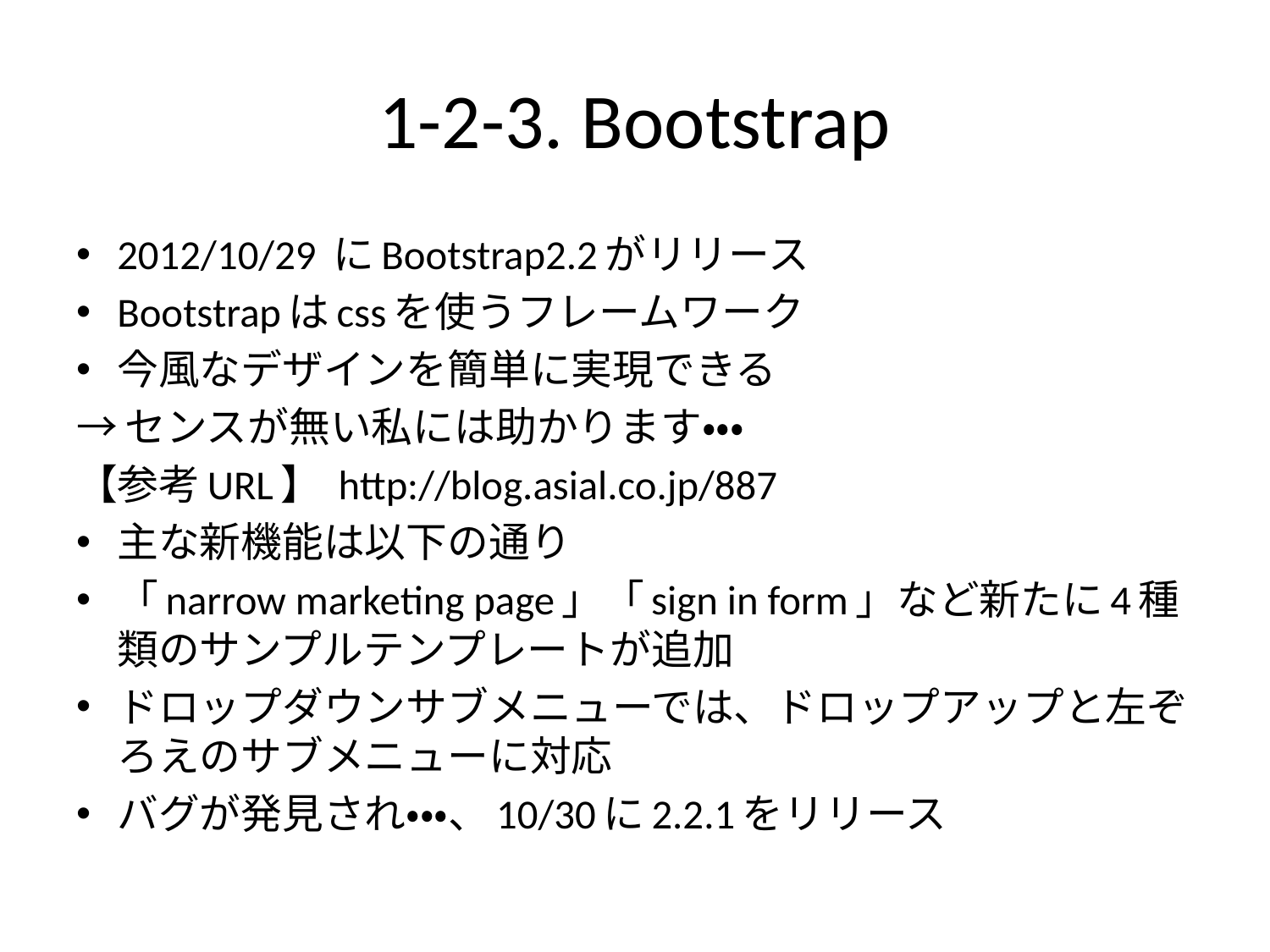

# 1-2-3. Bootstrap
2012/10/29 にBootstrap2.2がリリース
Bootstrapはcssを使うフレームワーク
今風なデザインを簡単に実現できる
→センスが無い私には助かります・・・
【参考URL】 http://blog.asial.co.jp/887
主な新機能は以下の通り
「narrow marketing page」「sign in form」など新たに4種類のサンプルテンプレートが追加
ドロップダウンサブメニューでは、ドロップアップと左ぞろえのサブメニューに対応
バグが発見され・・・、10/30に2.2.1をリリース